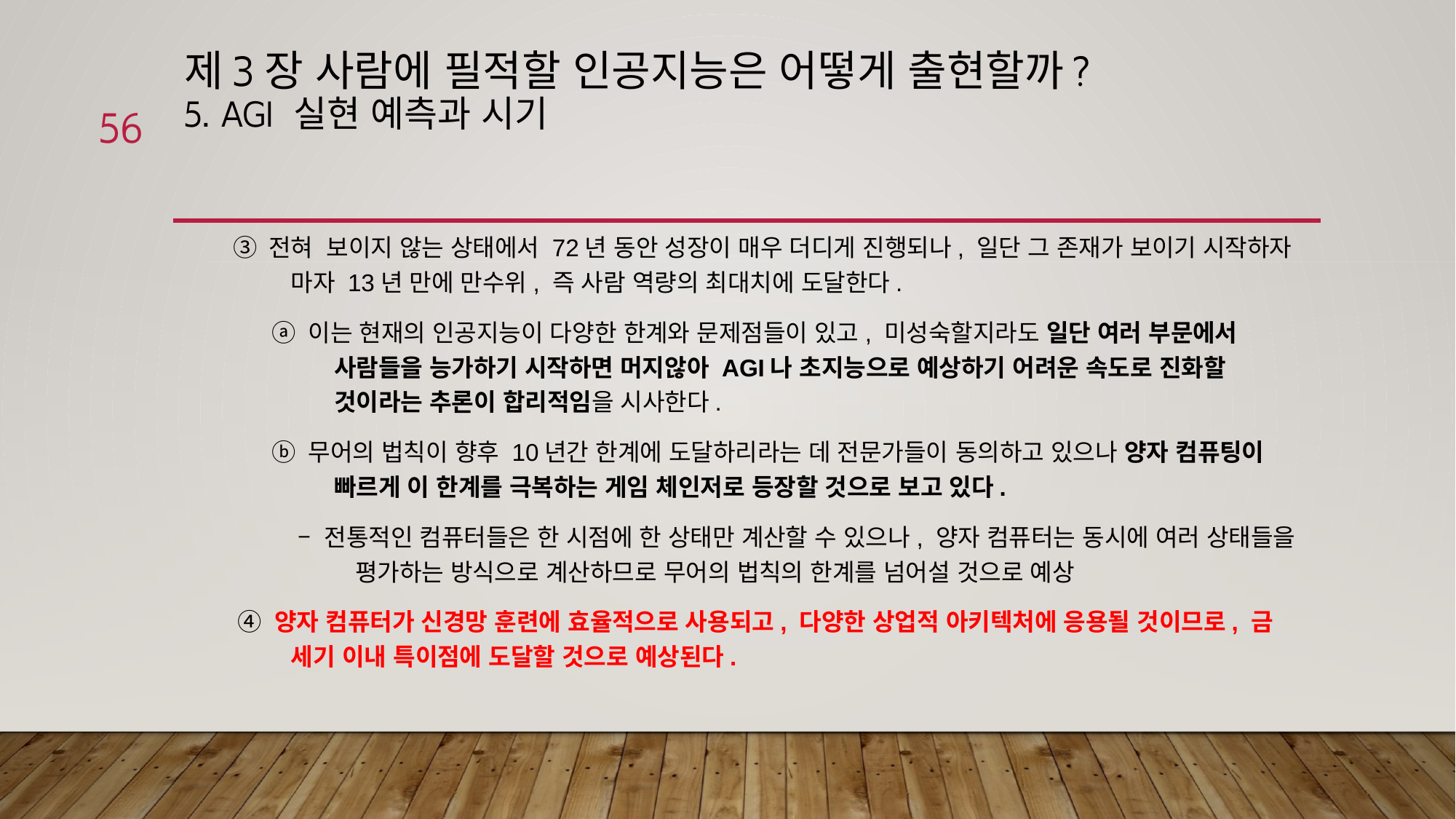

# 제3장 사람에 필적할 인공지능은 어떻게 출현할까? 5. AGI 실현 예측과 시기
56

         ③ 전혀  보이지 않는 상태에서 72년 동안 성장이 매우 더디게 진행되나, 일단 그 존재가 보이기 시작하자 마자 13년 만에 만수위, 즉 사람 역량의 최대치에 도달한다.
             ⓐ 이는 현재의 인공지능이 다양한 한계와 문제점들이 있고, 미성숙할지라도 일단 여러 부문에서 사람들을 능가하기 시작하면 머지않아 AGI나 초지능으로 예상하기 어려운 속도로 진화할 것이라는 추론이 합리적임을 시사한다.
             ⓑ 무어의 법칙이 향후 10년간 한계에 도달하리라는 데 전문가들이 동의하고 있으나 양자 컴퓨팅이 빠르게 이 한계를 극복하는 게임 체인저로 등장할 것으로 보고 있다.
                 – 전통적인 컴퓨터들은 한 시점에 한 상태만 계산할 수 있으나, 양자 컴퓨터는 동시에 여러 상태들을 평가하는 방식으로 계산하므로 무어의 법칙의 한계를 넘어설 것으로 예상
        ④ 양자 컴퓨터가 신경망 훈련에 효율적으로 사용되고, 다양한 상업적 아키텍처에 응용될 것이므로, 금 세기 이내 특이점에 도달할 것으로 예상된다.